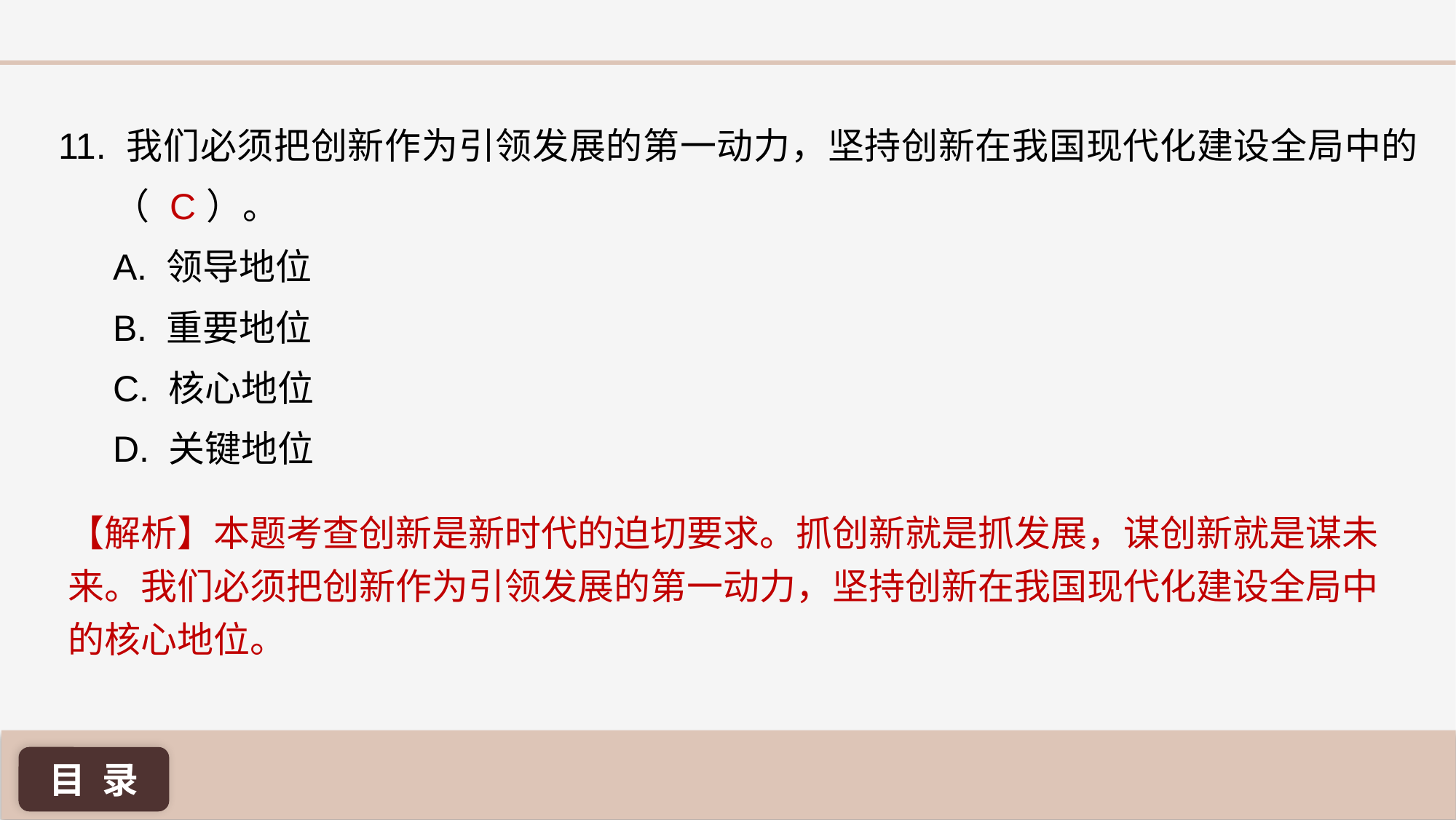

11. 我们必须把创新作为引领发展的第一动力，坚持创新在我国现代化建设全局中的（       ）。
A. 领导地位
B. 重要地位
C. 核心地位
D. 关键地位
C
【解析】本题考查创新是新时代的迫切要求。抓创新就是抓发展，谋创新就是谋未来。我们必须把创新作为引领发展的第一动力，坚持创新在我国现代化建设全局中的核心地位。